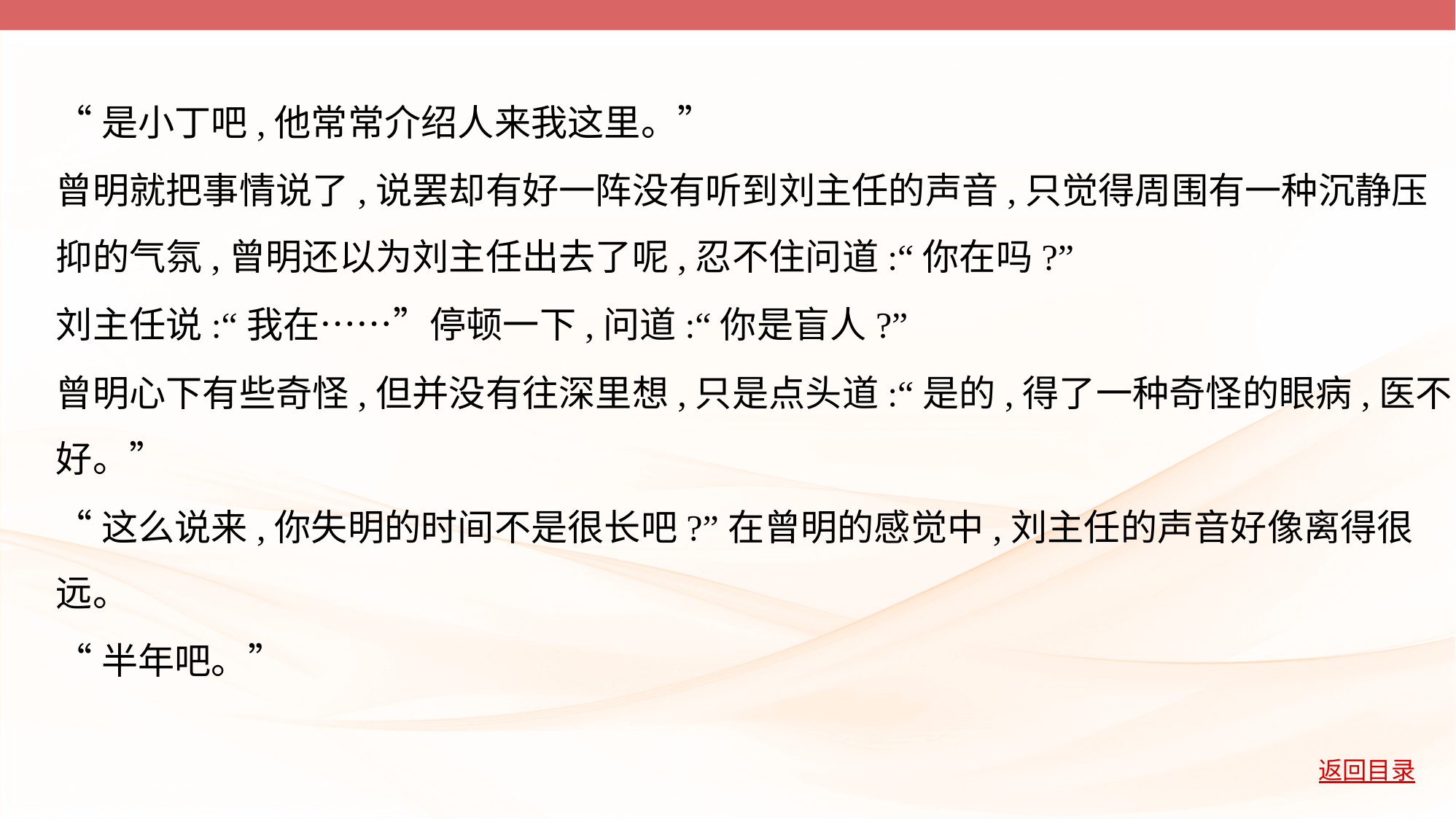

“是小丁吧,他常常介绍人来我这里。”
曾明就把事情说了,说罢却有好一阵没有听到刘主任的声音,只觉得周围有一种沉静压
抑的气氛,曾明还以为刘主任出去了呢,忍不住问道:“你在吗?”
刘主任说:“我在……”停顿一下,问道:“你是盲人?”
曾明心下有些奇怪,但并没有往深里想,只是点头道:“是的,得了一种奇怪的眼病,医不
好。”
“这么说来,你失明的时间不是很长吧?”在曾明的感觉中,刘主任的声音好像离得很
远。
“半年吧。”